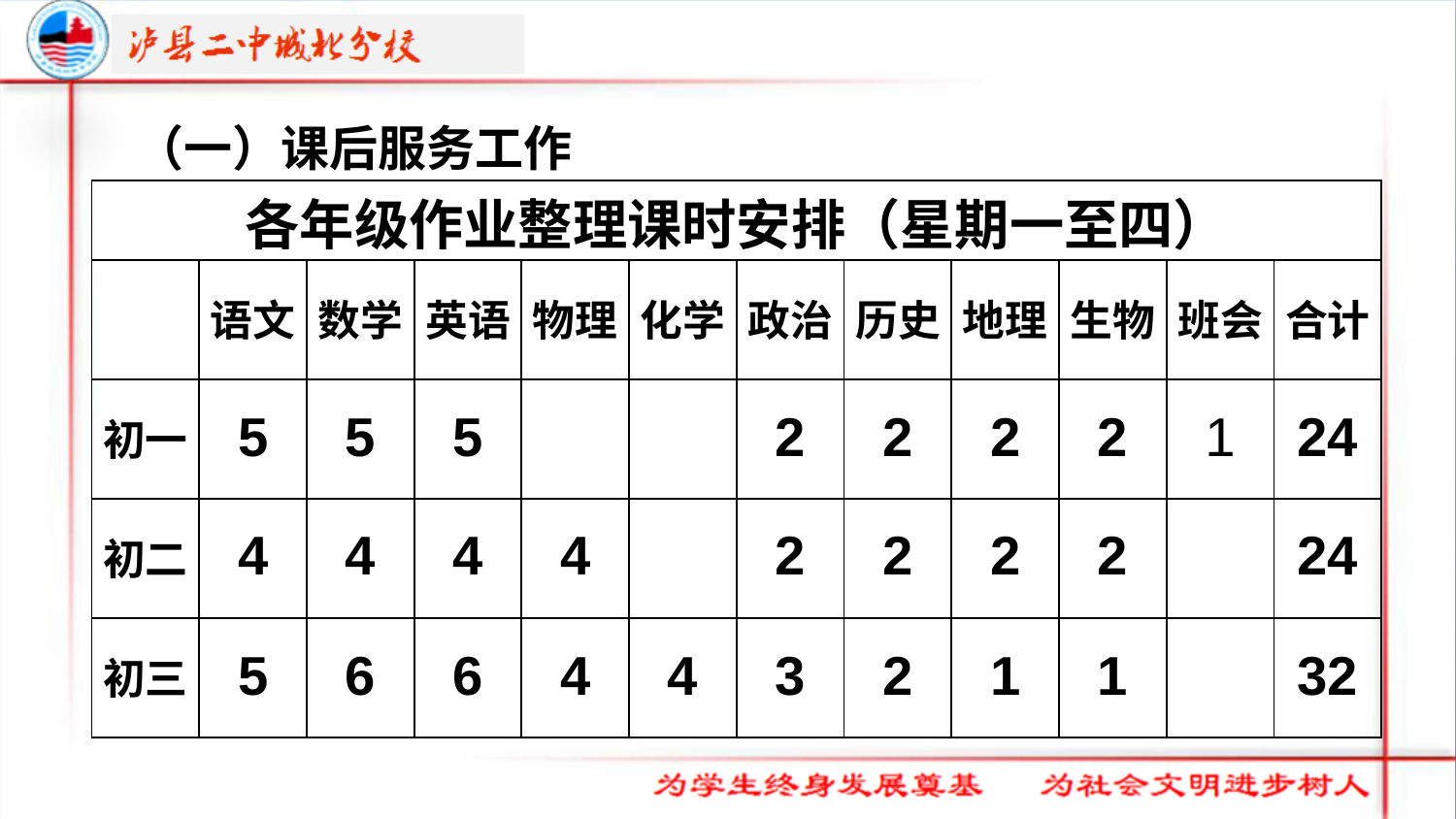

（一）课后服务工作
| 各年级作业整理课时安排（星期一至四） |  |  |  |  |  |  |  |  |  |  |  |
| --- | --- | --- | --- | --- | --- | --- | --- | --- | --- | --- | --- |
|  | 语文 | 数学 | 英语 | 物理 | 化学 | 政治 | 历史 | 地理 | 生物 | 班会 | 合计 |
| 初一 | 5 | 5 | 5 |  |  | 2 | 2 | 2 | 2 | 1 | 24 |
| 初二 | 4 | 4 | 4 | 4 |  | 2 | 2 | 2 | 2 |  | 24 |
| 初三 | 5 | 6 | 6 | 4 | 4 | 3 | 2 | 1 | 1 |  | 32 |